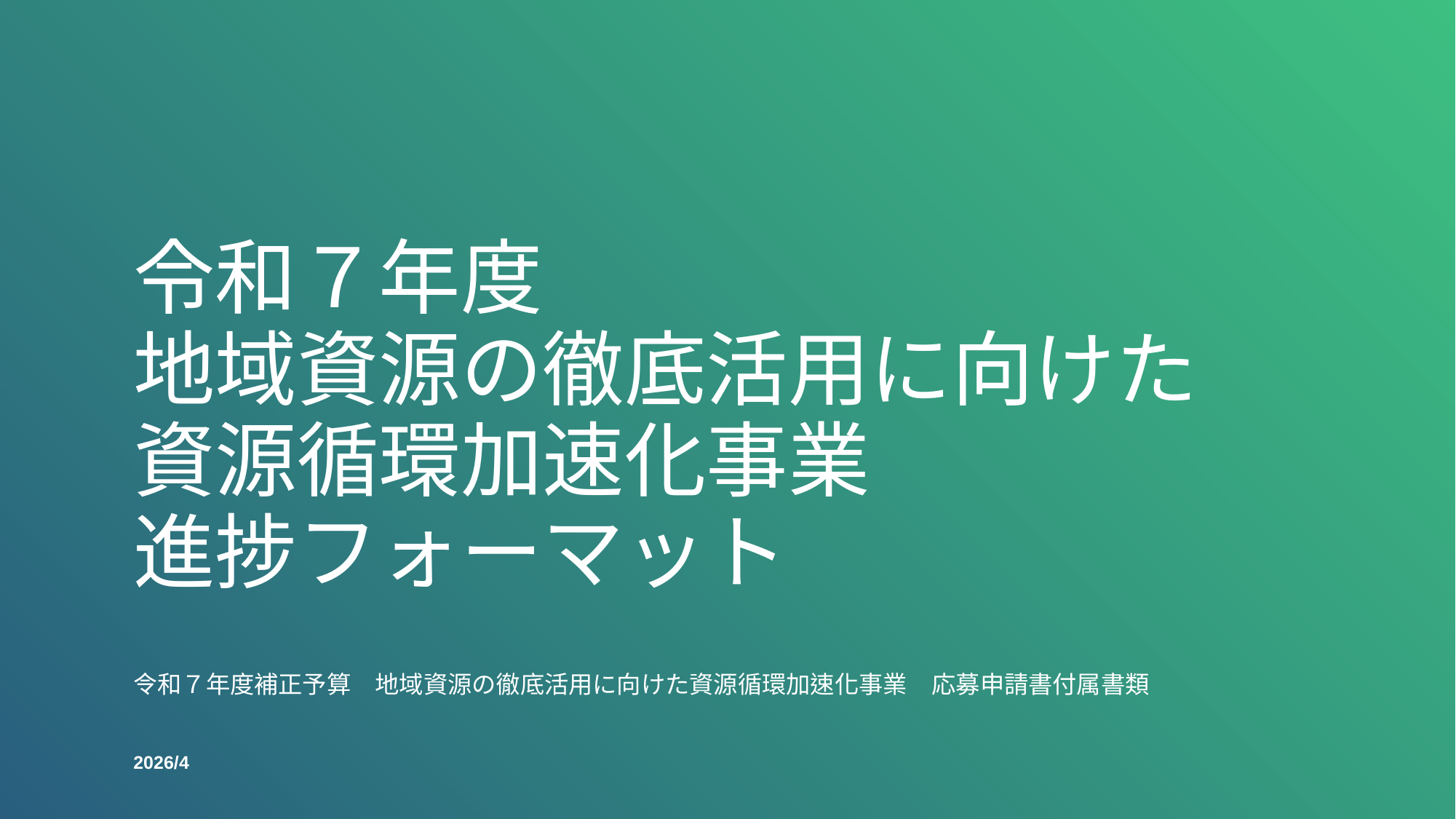

# 令和７年度　 地域資源の徹底活用に向けた 資源循環加速化事業 進捗フォーマット
令和７年度補正予算　地域資源の徹底活用に向けた資源循環加速化事業　応募申請書付属書類
2026/4